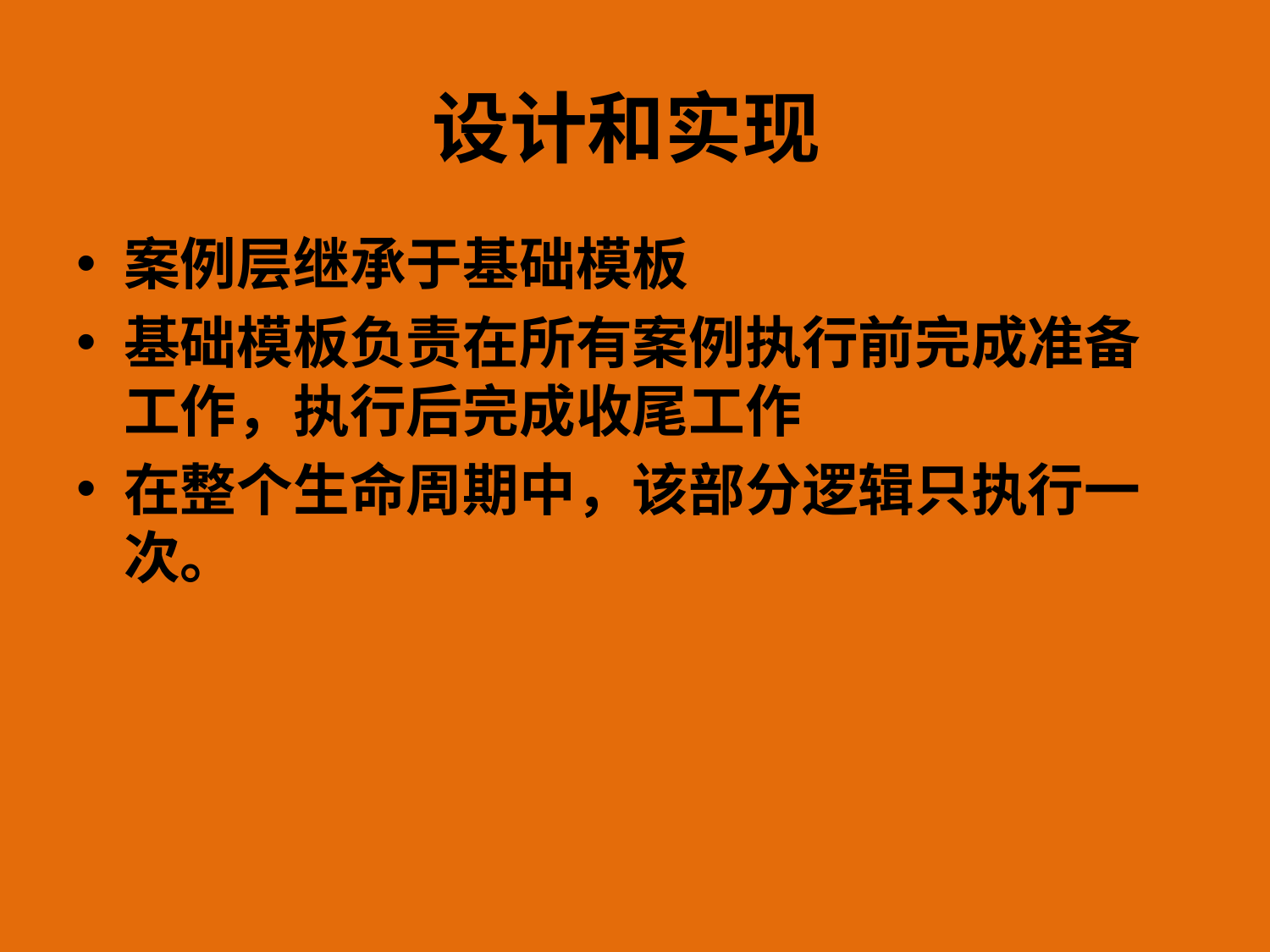

# 设计和实现
案例层继承于基础模板
基础模板负责在所有案例执行前完成准备工作，执行后完成收尾工作
在整个生命周期中，该部分逻辑只执行一次。